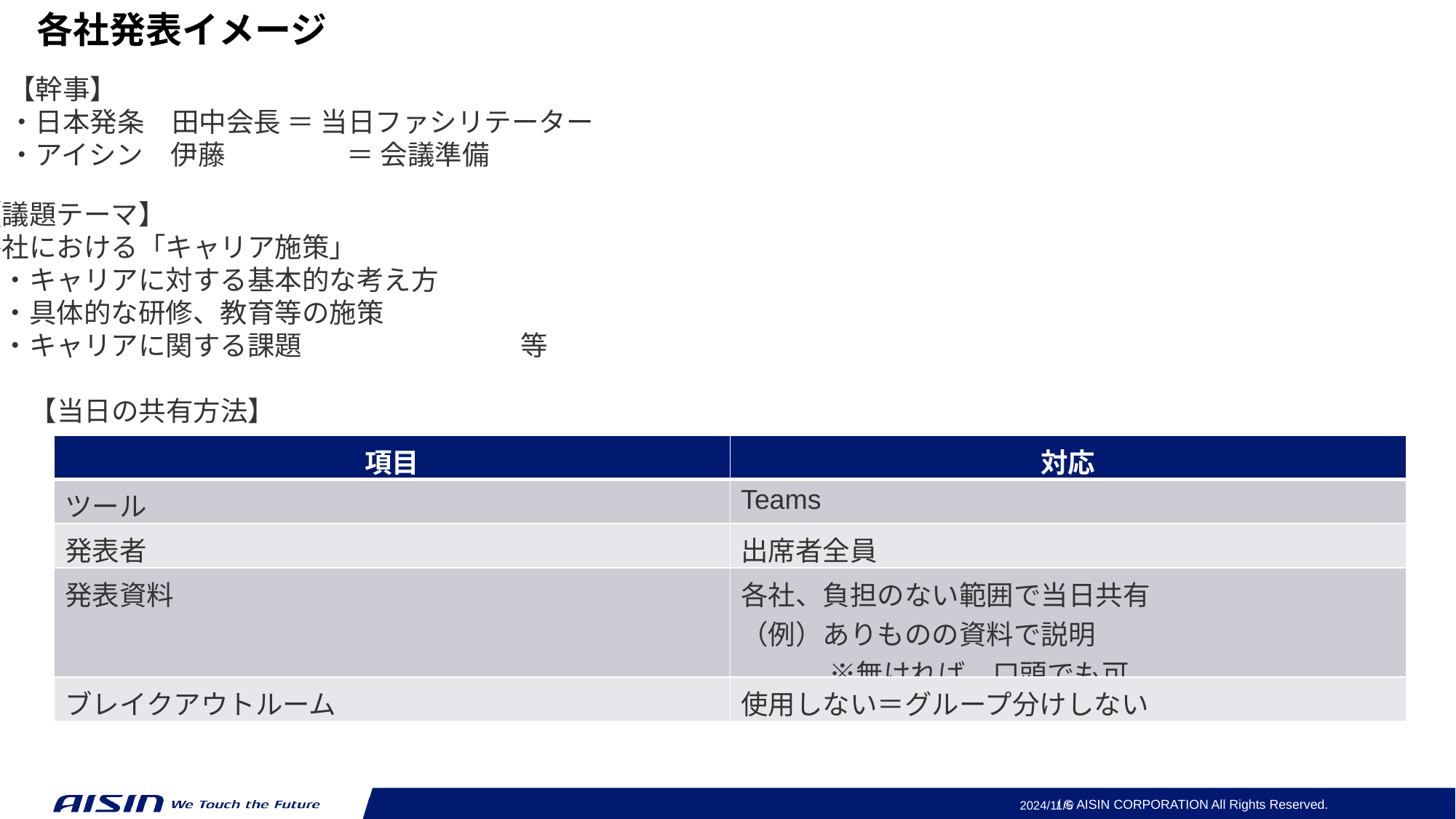

各社発表イメージ
【幹事】
・日本発条　田中会長 ＝ 当日ファシリテーター
・アイシン　伊藤　　　　  ＝ 会議準備
【議題テーマ】
各社における「キャリア施策」
　・キャリアに対する基本的な考え方
　・具体的な研修、教育等の施策
　・キャリアに関する課題　　　　　　　　等
【当日の共有方法】
| 項目 | 対応 |
| --- | --- |
| ツール | Teams |
| 発表者 | 出席者全員 |
| 発表資料 | 各社、負担のない範囲で当日共有 （例）ありものの資料で説明 　　　 ※無ければ、口頭でも可 |
| ブレイクアウトルーム | 使用しない＝グループ分けしない |
2024/11/5